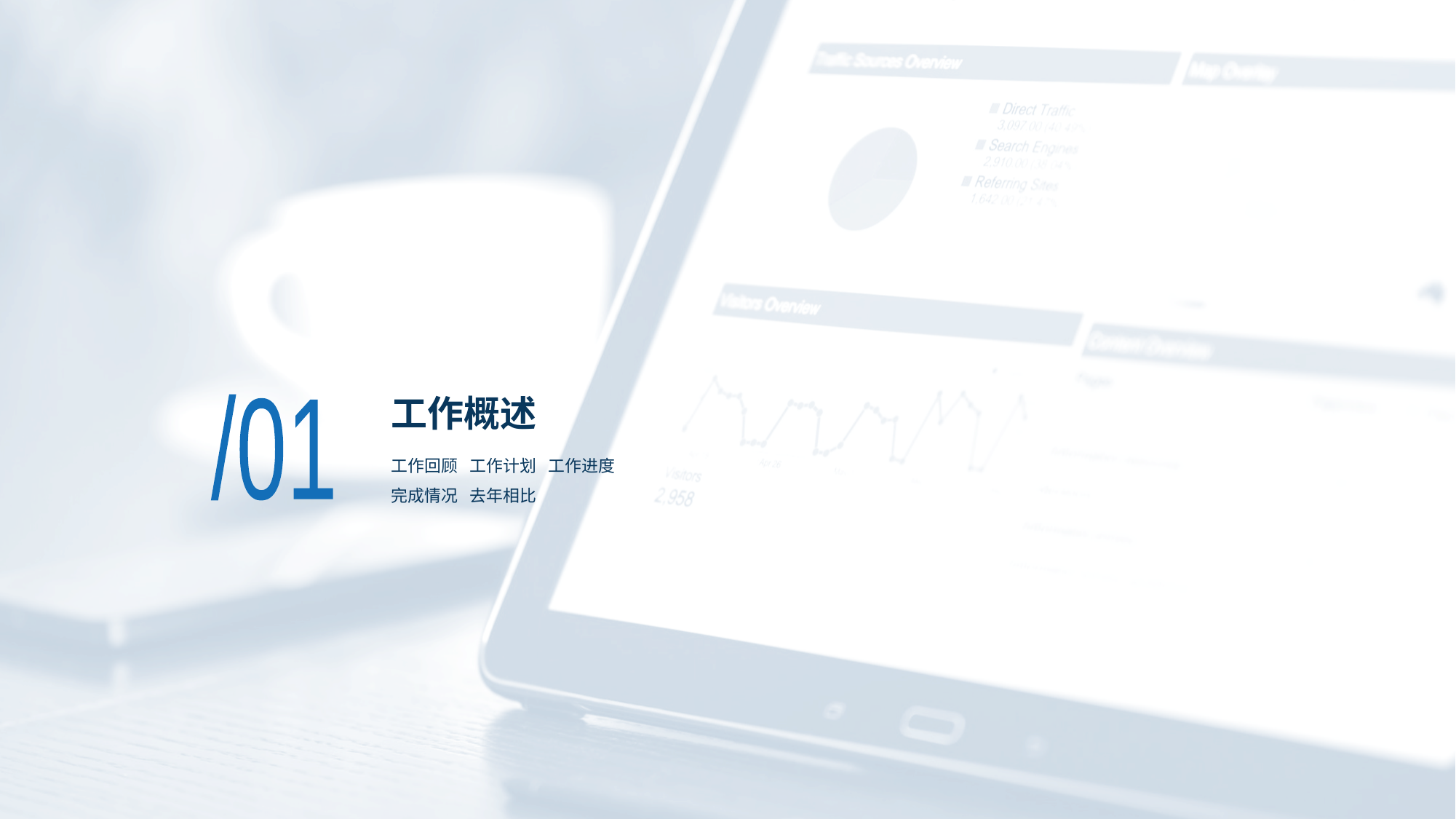

# 工作概述
/01
工作回顾   工作计划   工作进度
完成情况   去年相比